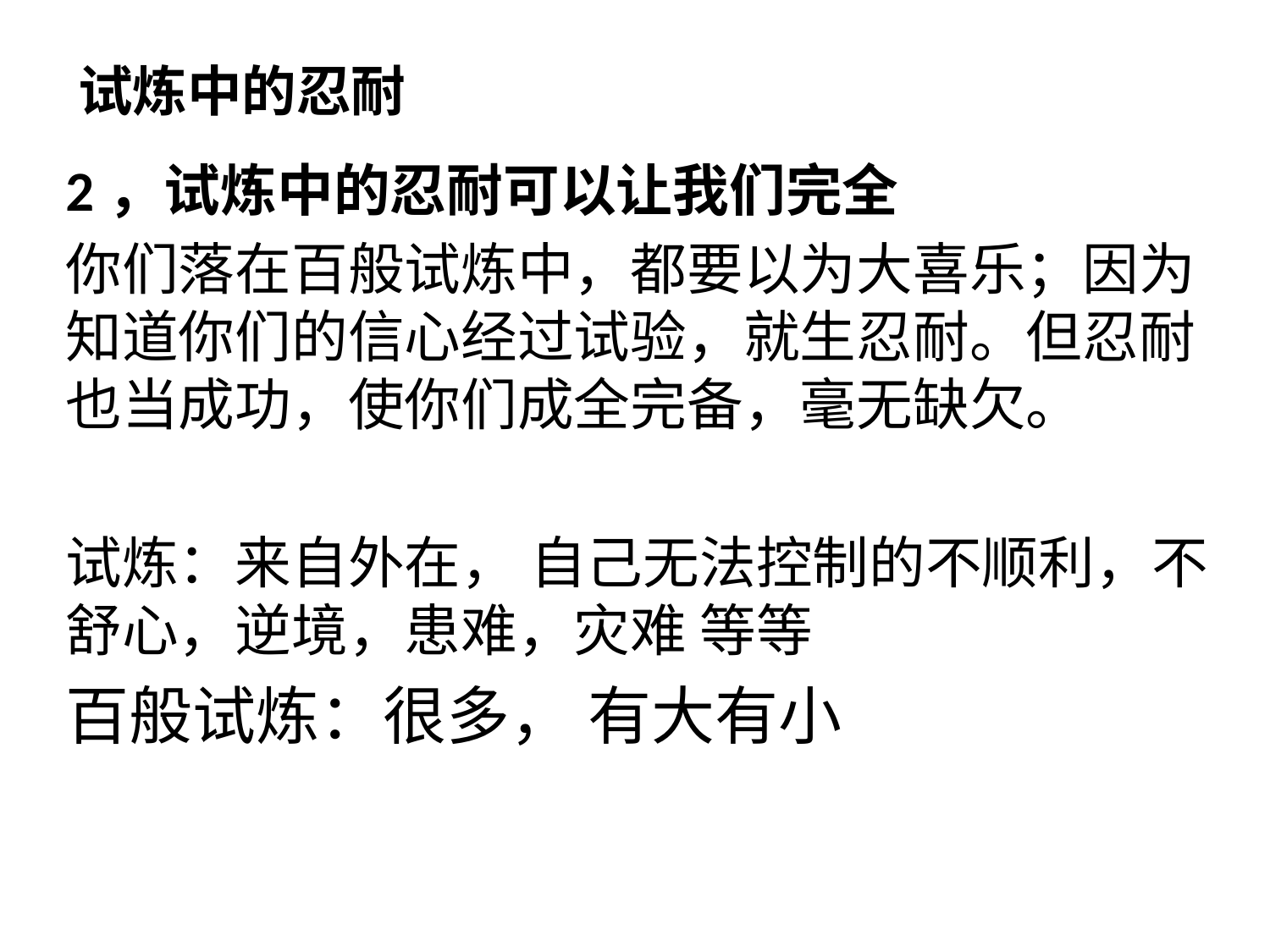

# 试炼中的忍耐
2，试炼中的忍耐可以让我们完全
你们落在百般试炼中，都要以为大喜乐；因为知道你们的信心经过试验，就生忍耐。但忍耐也当成功，使你们成全完备，毫无缺欠。

试炼：来自外在， 自己无法控制的不顺利，不舒心，逆境，患难，灾难 等等
百般试炼：很多， 有大有小